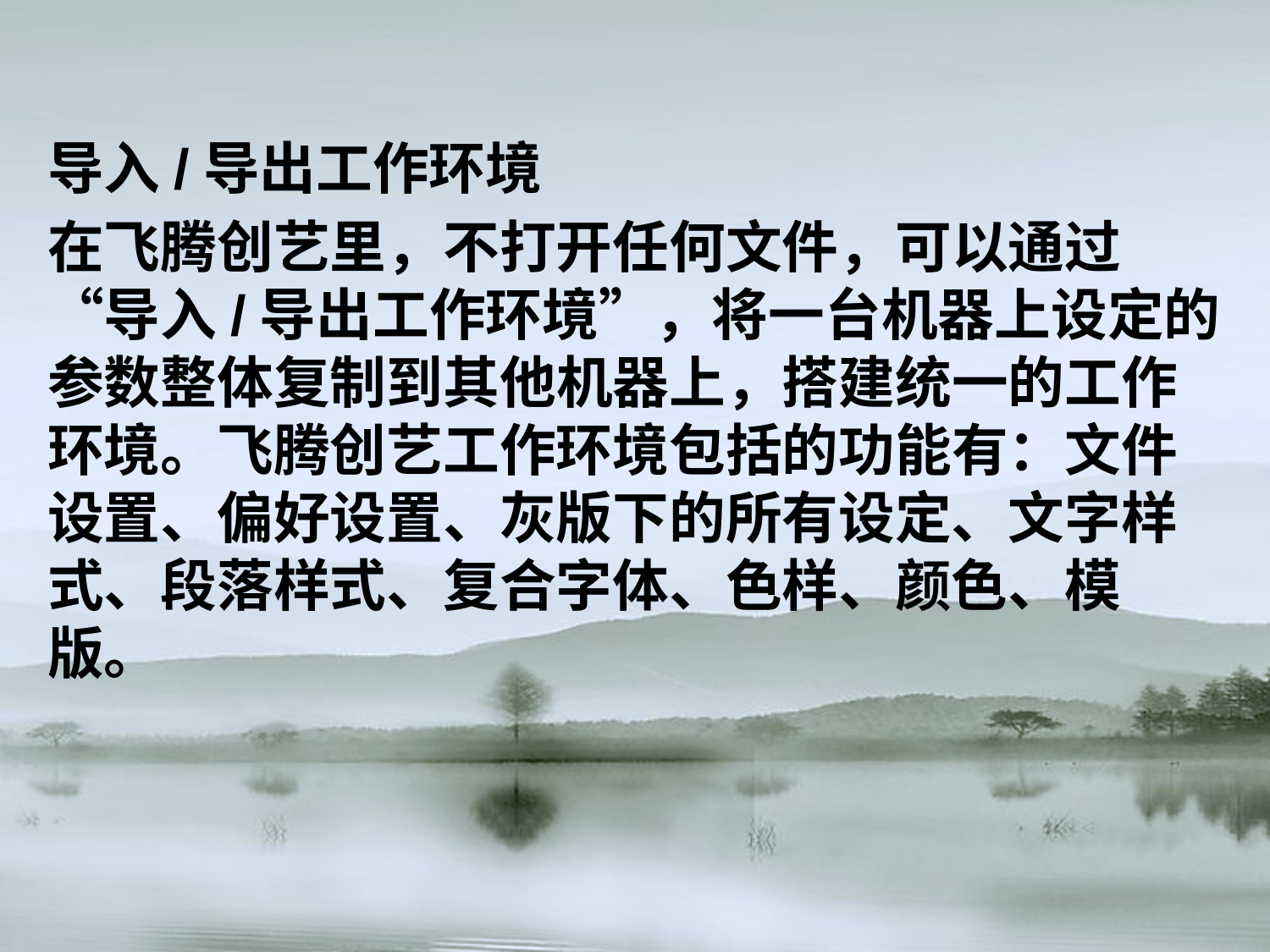

导入/导出工作环境
在飞腾创艺里，不打开任何文件，可以通过“导入/导出工作环境”，将一台机器上设定的参数整体复制到其他机器上，搭建统一的工作环境。飞腾创艺工作环境包括的功能有：文件设置、偏好设置、灰版下的所有设定、文字样式、段落样式、复合字体、色样、颜色、模版。